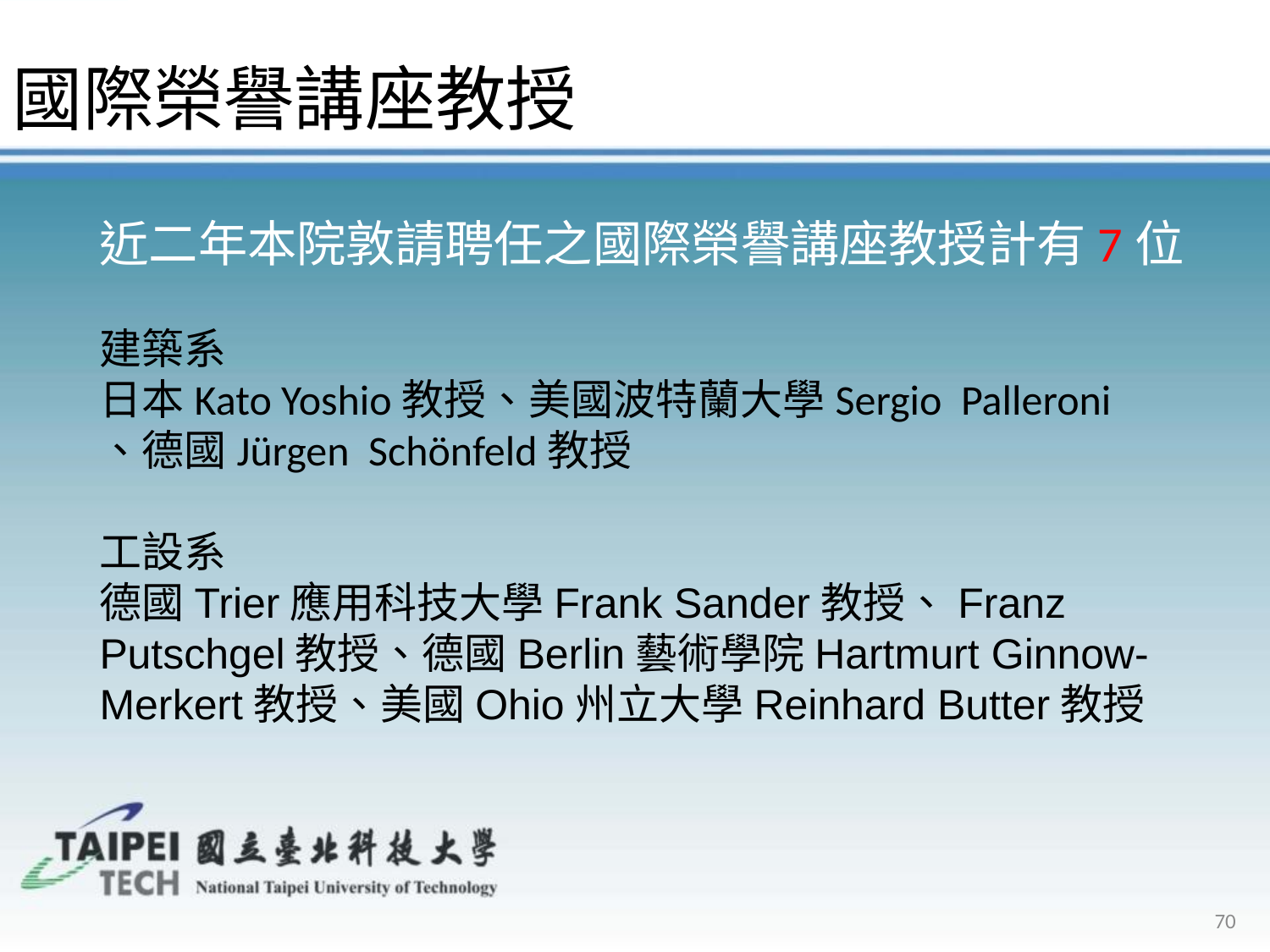

國際榮譽講座教授
近二年本院敦請聘任之國際榮譽講座教授計有7位

建築系
日本Kato Yoshio教授、美國波特蘭大學Sergio  Palleroni
、德國Jürgen  Schönfeld教授

工設系
德國Trier應用科技大學Frank Sander教授、Franz Putschgel教授、德國Berlin藝術學院Hartmurt Ginnow-Merkert教授、美國Ohio州立大學Reinhard Butter教授

70